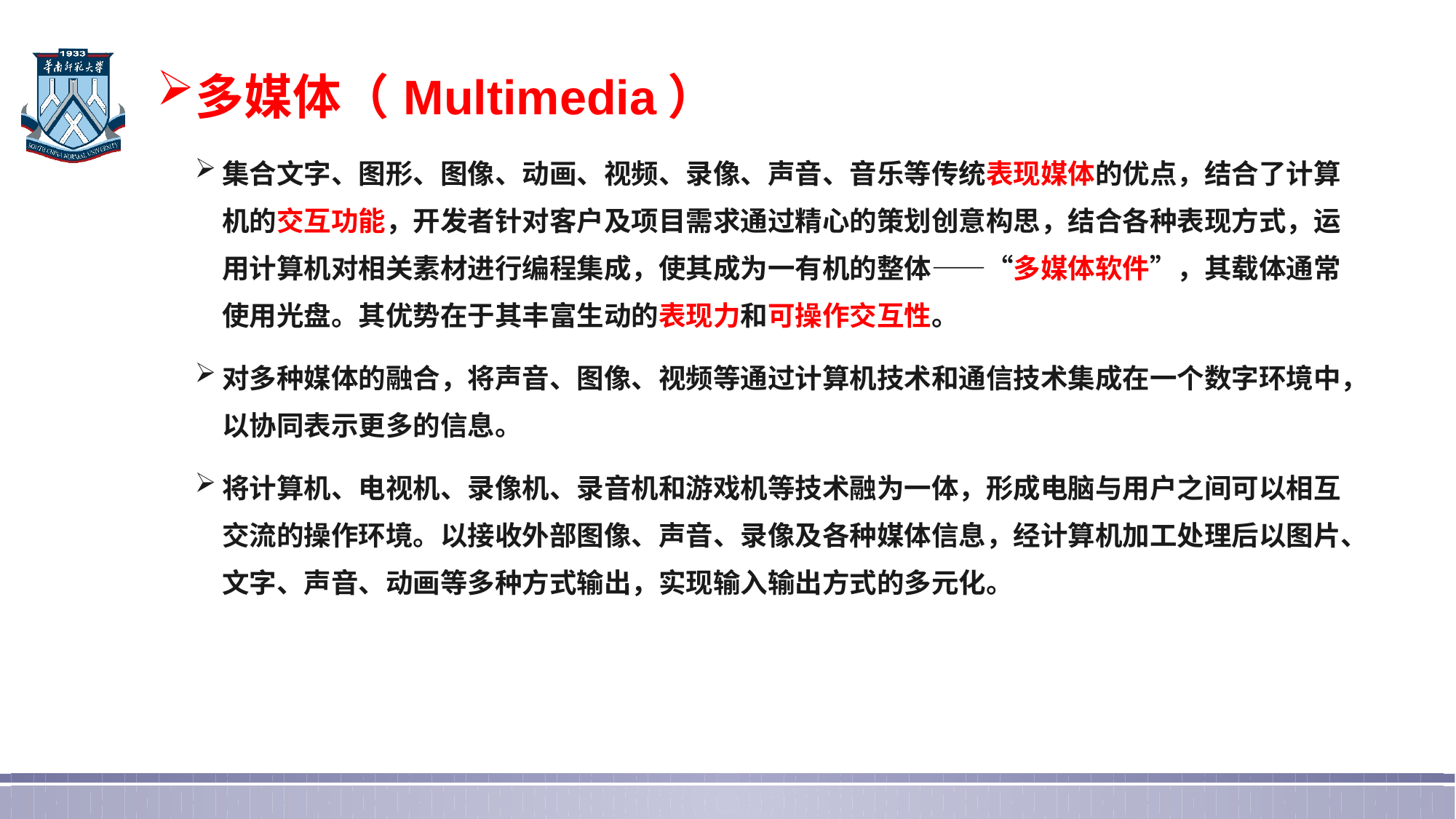

多媒体（Multimedia）
集合文字、图形、图像、动画、视频、录像、声音、音乐等传统表现媒体的优点，结合了计算机的交互功能，开发者针对客户及项目需求通过精心的策划创意构思，结合各种表现方式，运用计算机对相关素材进行编程集成，使其成为一有机的整体——“多媒体软件”，其载体通常使用光盘。其优势在于其丰富生动的表现力和可操作交互性。
对多种媒体的融合，将声音、图像、视频等通过计算机技术和通信技术集成在一个数字环境中，以协同表示更多的信息。
将计算机、电视机、录像机、录音机和游戏机等技术融为一体，形成电脑与用户之间可以相互交流的操作环境。以接收外部图像、声音、录像及各种媒体信息，经计算机加工处理后以图片、文字、声音、动画等多种方式输出，实现输入输出方式的多元化。